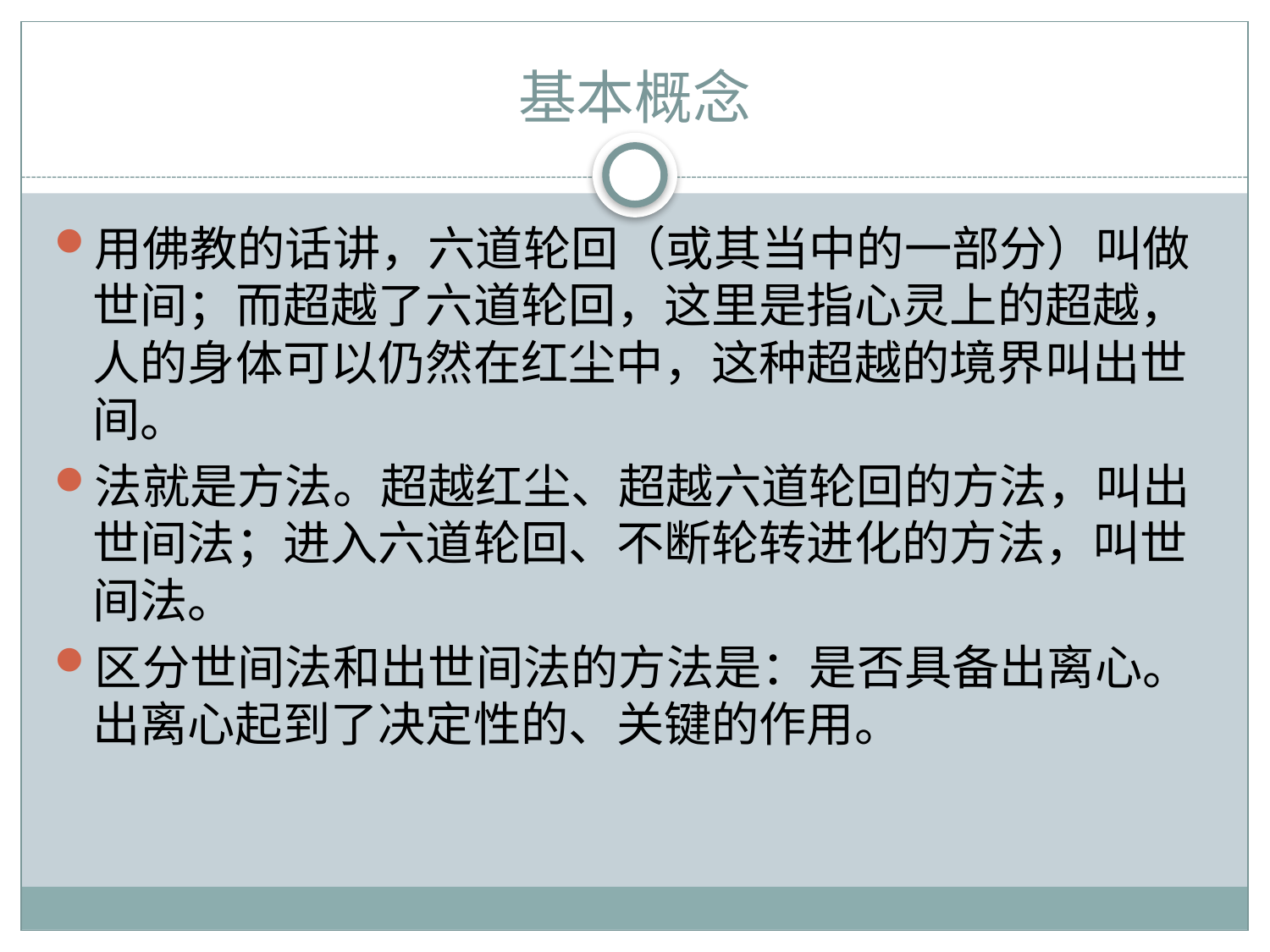

# 基本概念
用佛教的话讲，六道轮回（或其当中的一部分）叫做世间；而超越了六道轮回，这里是指心灵上的超越，人的身体可以仍然在红尘中，这种超越的境界叫出世间。
法就是方法。超越红尘、超越六道轮回的方法，叫出世间法；进入六道轮回、不断轮转进化的方法，叫世间法。
区分世间法和出世间法的方法是：是否具备出离心。出离心起到了决定性的、关键的作用。